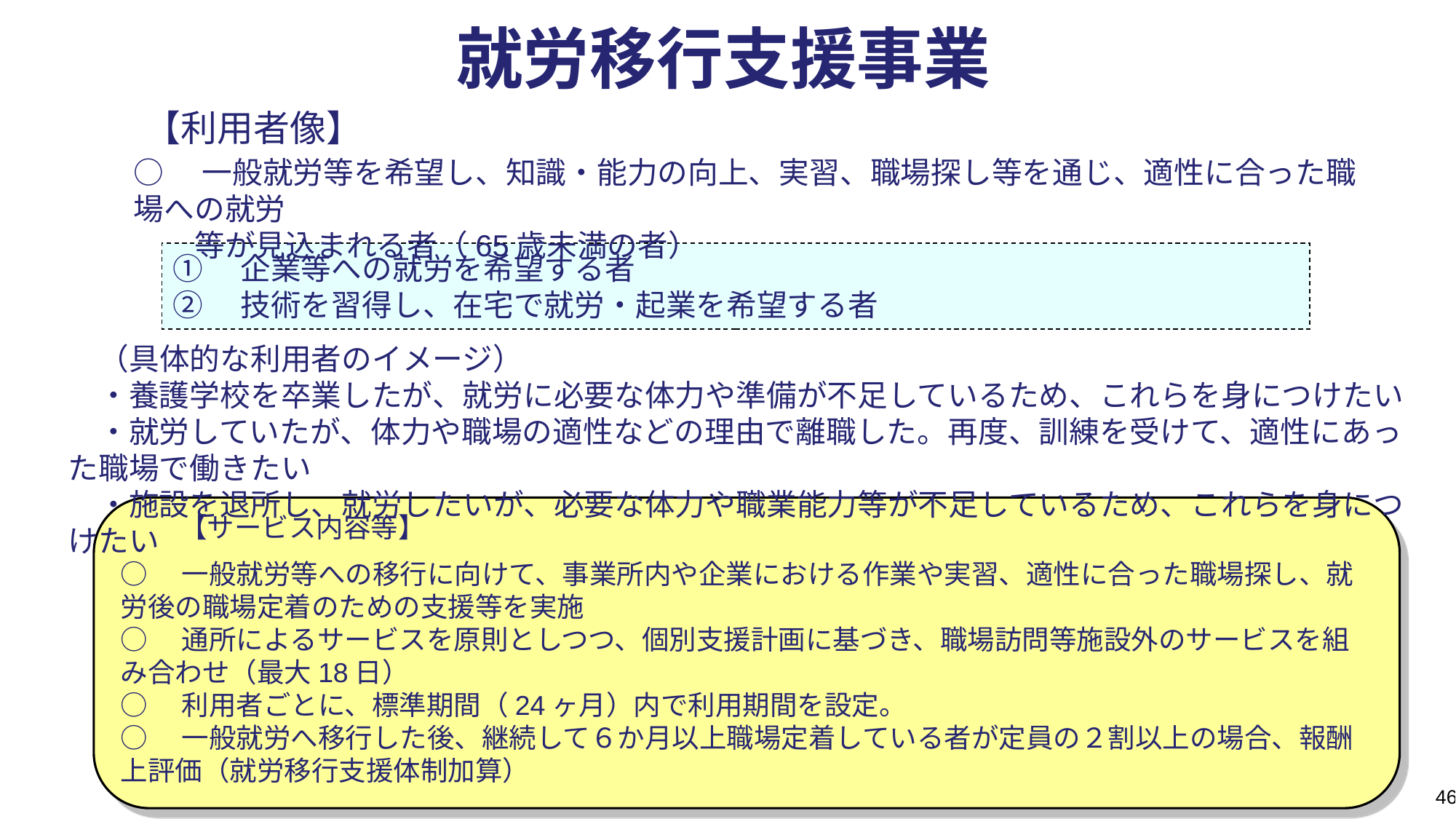

就労移行支援事業
【利用者像】
○　一般就労等を希望し、知識・能力の向上、実習、職場探し等を通じ、適性に合った職場への就労
　　等が見込まれる者（65歳未満の者）
①　企業等への就労を希望する者
②　技術を習得し、在宅で就労・起業を希望する者
　（具体的な利用者のイメージ）
　・養護学校を卒業したが、就労に必要な体力や準備が不足しているため、これらを身につけたい
　・就労していたが、体力や職場の適性などの理由で離職した。再度、訓練を受けて、適性にあった職場で働きたい
　・施設を退所し、就労したいが、必要な体力や職業能力等が不足しているため、これらを身につけたい
【サービス内容等】
○　一般就労等への移行に向けて、事業所内や企業における作業や実習、適性に合った職場探し、就労後の職場定着のための支援等を実施
○　通所によるサービスを原則としつつ、個別支援計画に基づき、職場訪問等施設外のサービスを組み合わせ（最大18日）
○　利用者ごとに、標準期間（24ヶ月）内で利用期間を設定。
○　一般就労へ移行した後、継続して６か月以上職場定着している者が定員の２割以上の場合、報酬上評価（就労移行支援体制加算）
46